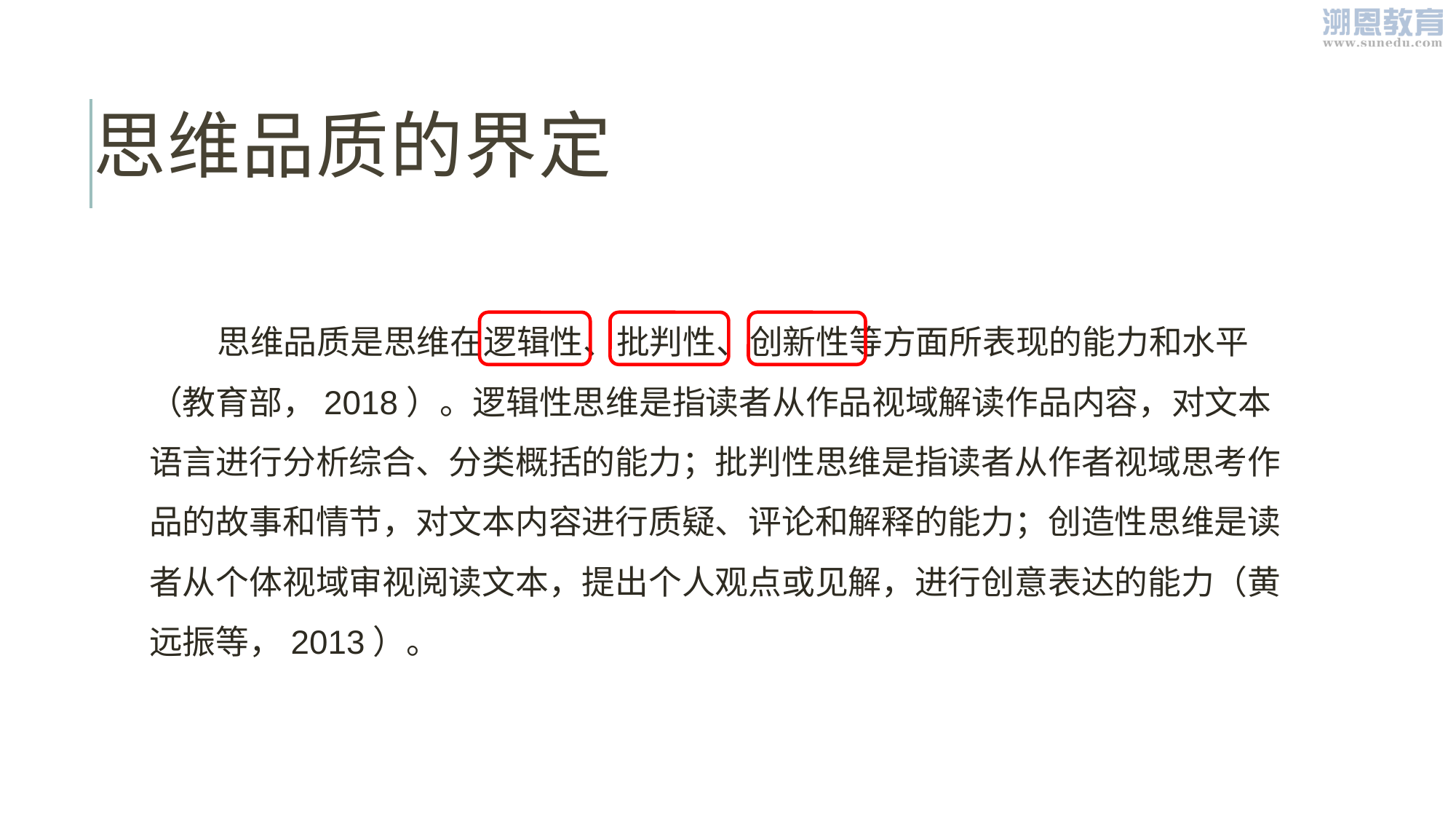

# 思维品质的界定
        思维品质是思维在逻辑性、批判性、创新性等方面所表现的能力和水平（教育部，2018）。逻辑性思维是指读者从作品视域解读作品内容，对文本语言进行分析综合、分类概括的能力；批判性思维是指读者从作者视域思考作品的故事和情节，对文本内容进行质疑、评论和解释的能力；创造性思维是读者从个体视域审视阅读文本，提出个人观点或见解，进行创意表达的能力（黄远振等，2013）。